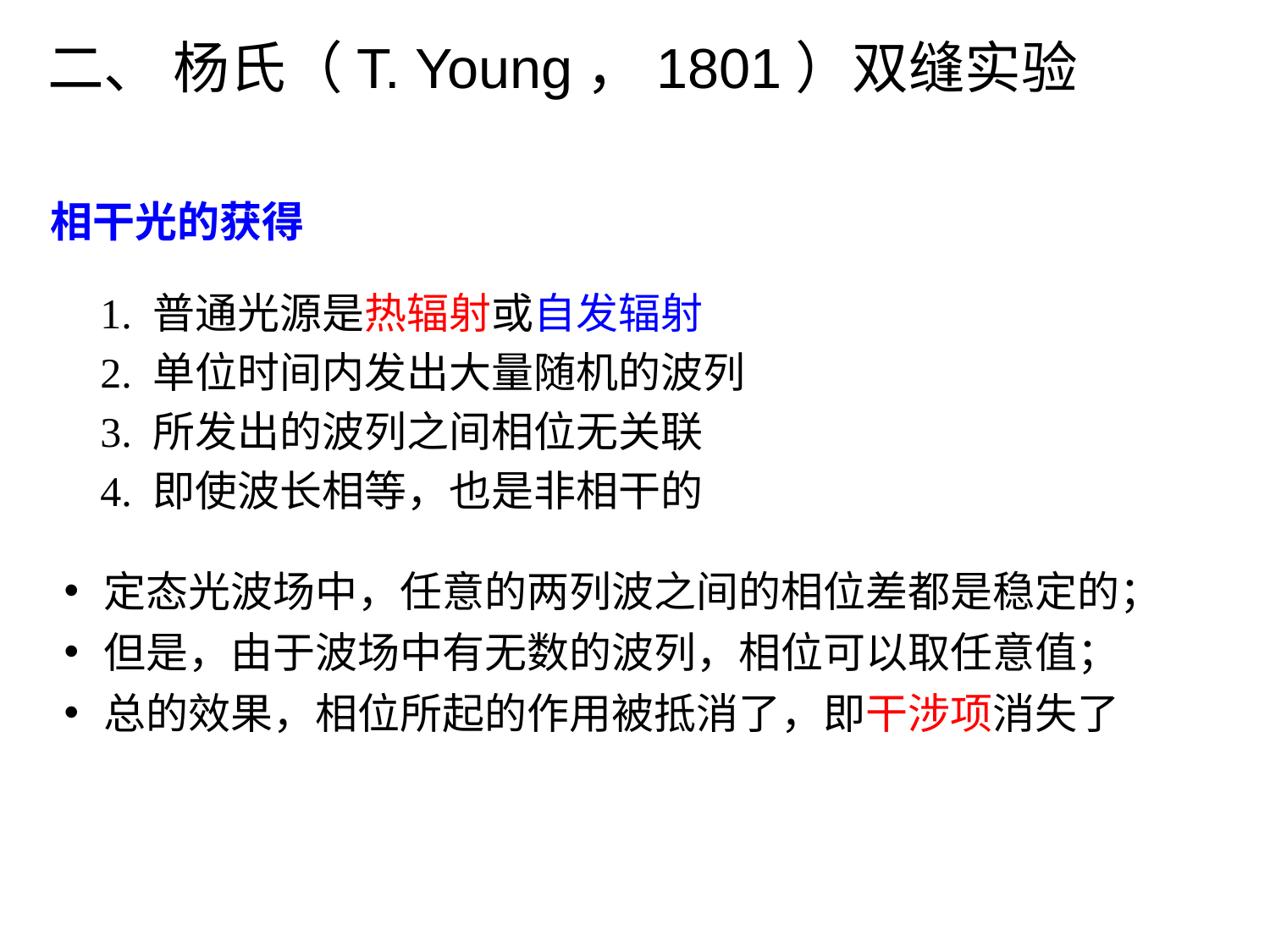

二、 杨氏（T. Young，1801）双缝实验
相干光的获得
1. 普通光源是热辐射或自发辐射
2. 单位时间内发出大量随机的波列
3. 所发出的波列之间相位无关联
4. 即使波长相等，也是非相干的
定态光波场中，任意的两列波之间的相位差都是稳定的；
但是，由于波场中有无数的波列，相位可以取任意值；
总的效果，相位所起的作用被抵消了，即干涉项消失了